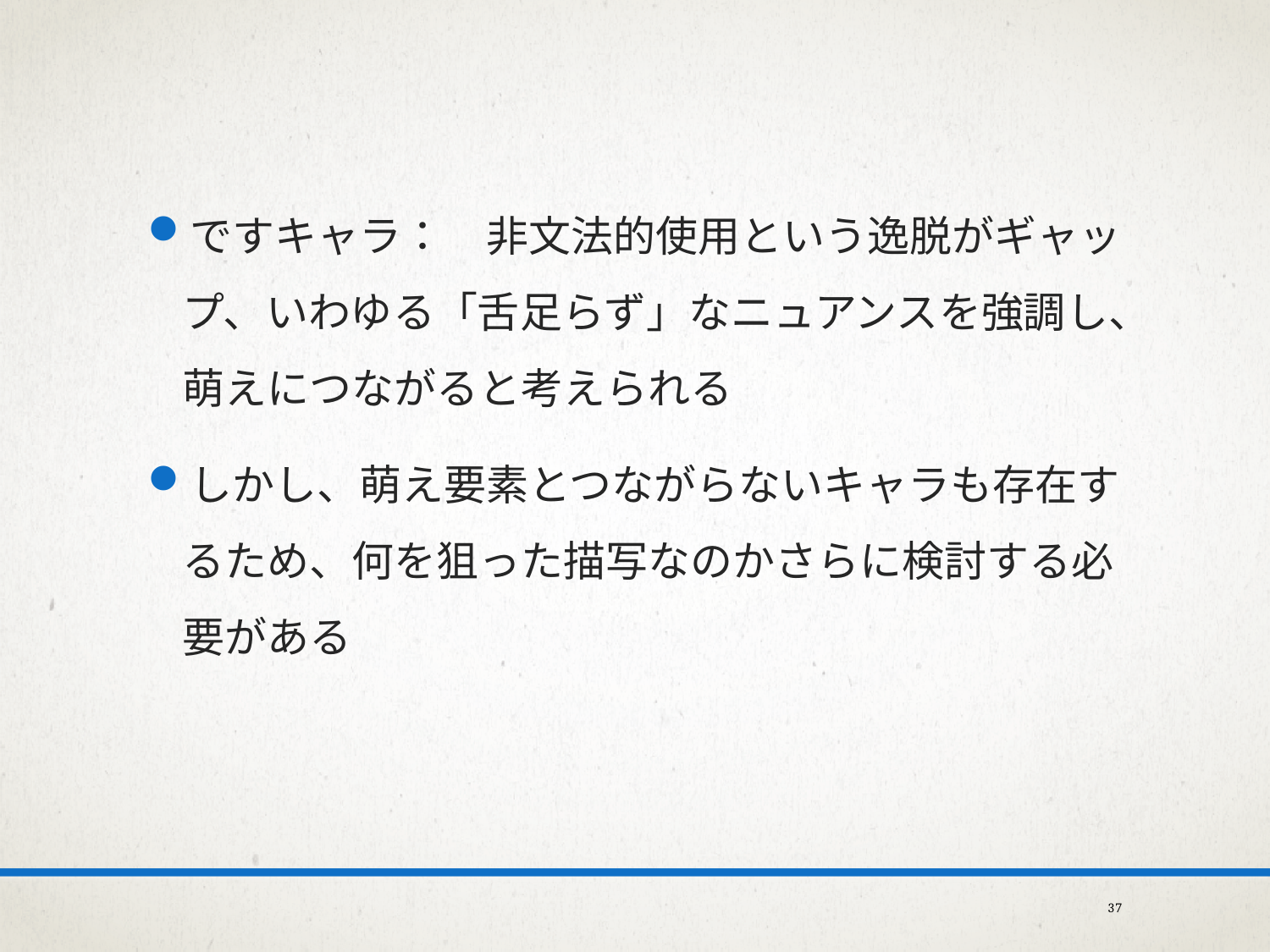

ですキャラ：　非文法的使用という逸脱がギャップ、いわゆる「舌足らず」なニュアンスを強調し、萌えにつながると考えられる
しかし、萌え要素とつながらないキャラも存在するため、何を狙った描写なのかさらに検討する必要がある

37